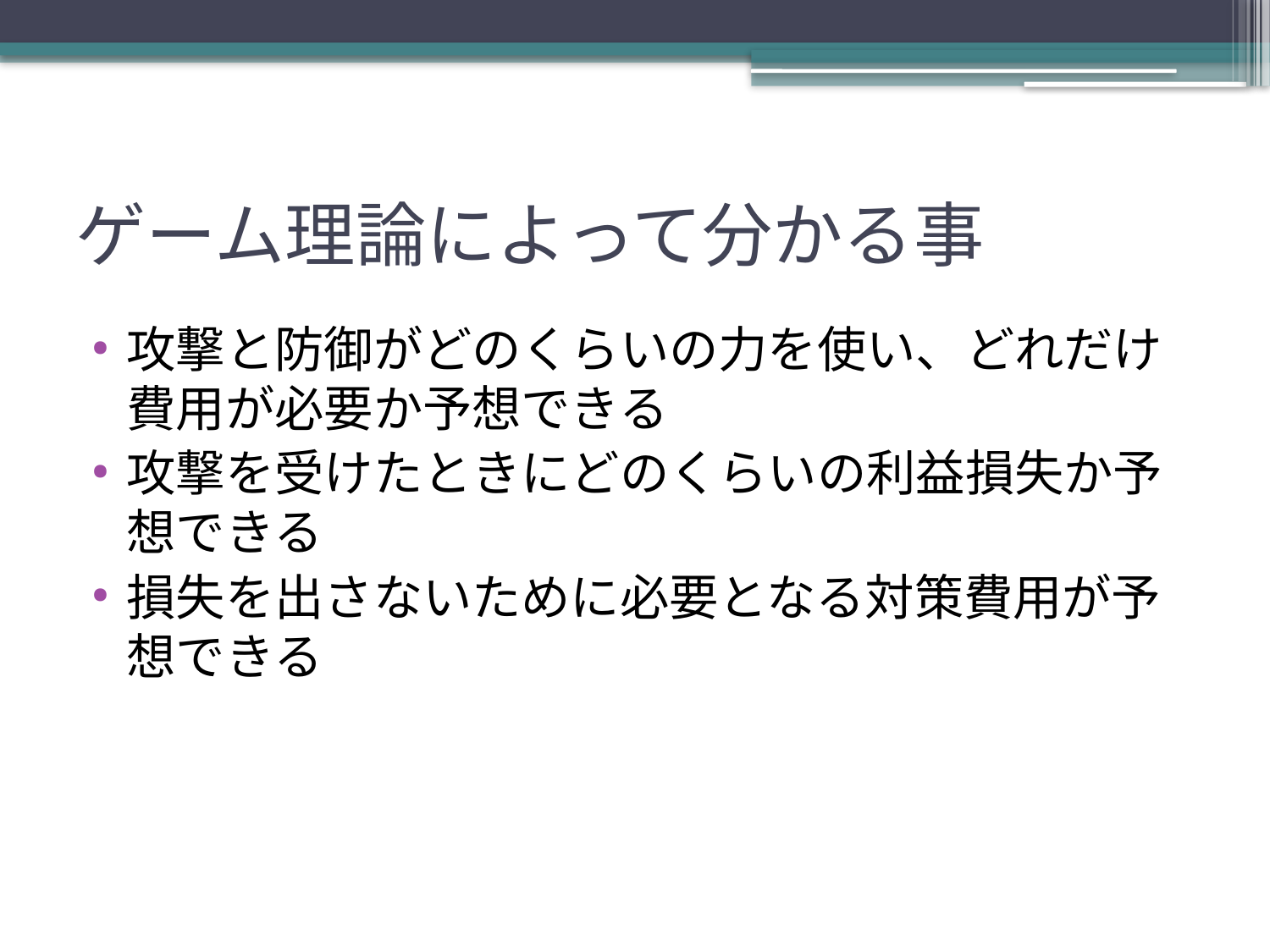

# ゲーム理論によって分かる事
攻撃と防御がどのくらいの力を使い、どれだけ費用が必要か予想できる
攻撃を受けたときにどのくらいの利益損失か予想できる
損失を出さないために必要となる対策費用が予想できる